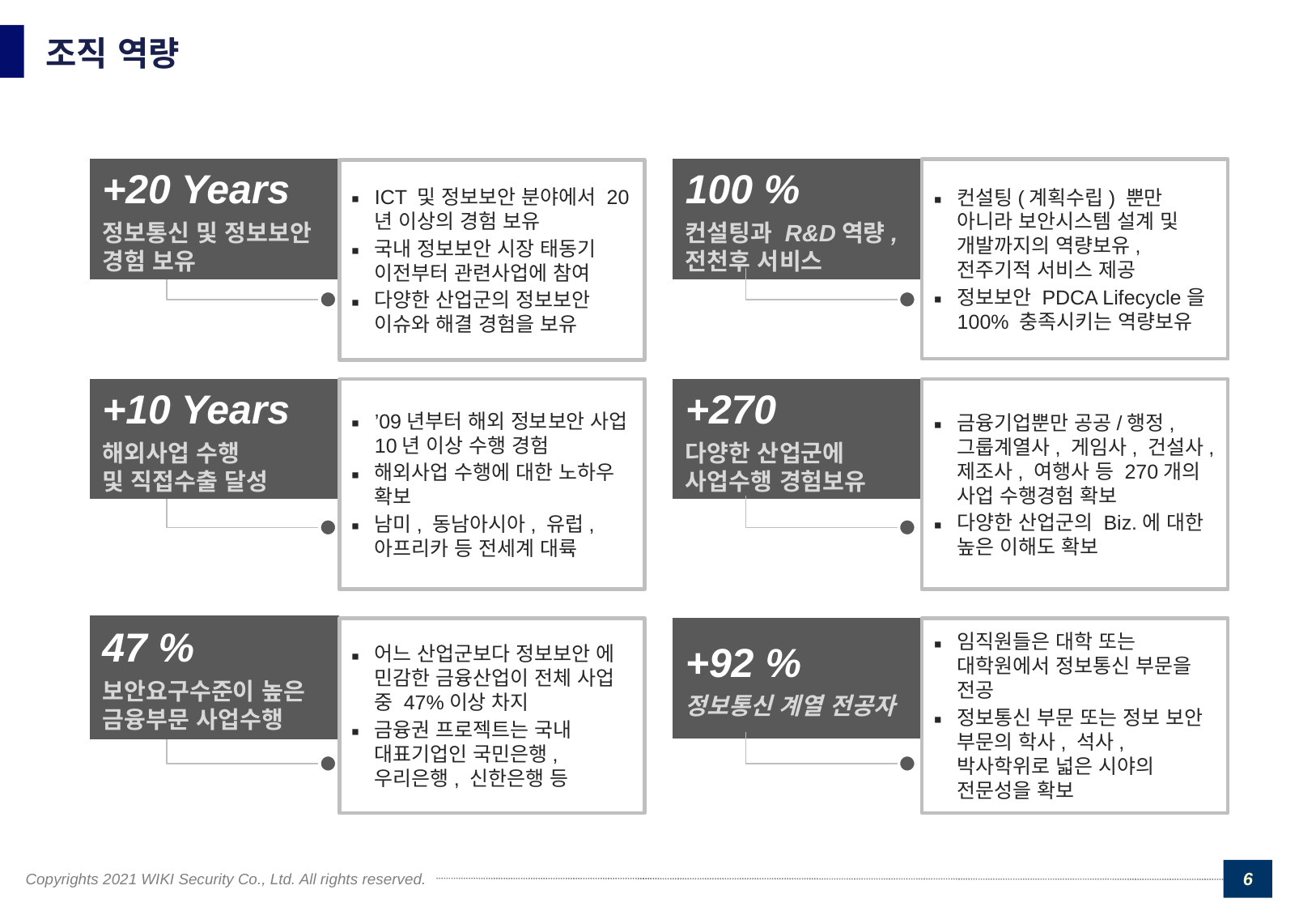

# 조직 역량
+20 Years
정보통신 및 정보보안 경험 보유
100 %
컨설팅과 R&D역량, 전천후 서비스
컨설팅(계획수립) 뿐만 아니라 보안시스템 설계 및 개발까지의 역량보유, 전주기적 서비스 제공
정보보안 PDCA Lifecycle을 100% 충족시키는 역량보유
ICT 및 정보보안 분야에서 20년 이상의 경험 보유
국내 정보보안 시장 태동기 이전부터 관련사업에 참여
다양한 산업군의 정보보안
이슈와 해결 경험을 보유

+10 Years
해외사업 수행
및 직접수출 달성
’09년부터 해외 정보보안 사업 10년 이상 수행 경험
해외사업 수행에 대한 노하우 확보
남미, 동남아시아, 유럽, 아프리카 등 전세계 대륙
+270
다양한 산업군에 사업수행 경험보유
금융기업뿐만 공공/행정, 그룹계열사, 게임사, 건설사, 제조사, 여행사 등 270개의 사업 수행경험 확보
다양한 산업군의 Biz.에 대한 높은 이해도 확보

47 %
보안요구수준이 높은 금융부문 사업수행
어느 산업군보다 정보보안 에 민감한 금융산업이 전체 사업 중 47%이상 차지
금융권 프로젝트는 국내 대표기업인 국민은행, 우리은행, 신한은행 등
+92 %
정보통신 계열 전공자
임직원들은 대학 또는 대학원에서 정보통신 부문을 전공
정보통신 부문 또는 정보 보안 부문의 학사, 석사, 박사학위로 넓은 시야의 전문성을 확보